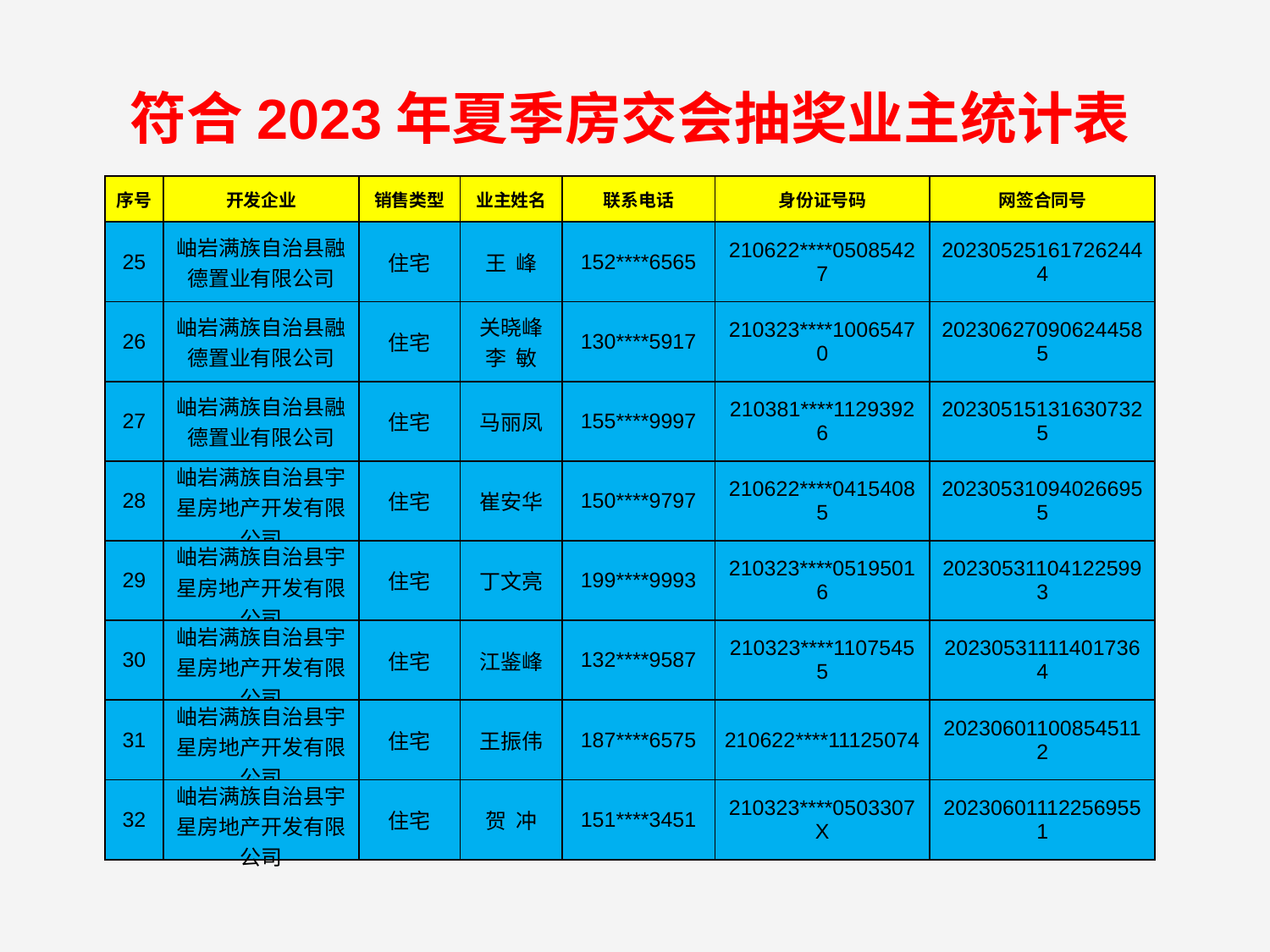

符合2023年夏季房交会抽奖业主统计表
| 序号 | 开发企业 | 销售类型 | 业主姓名 | 联系电话 | 身份证号码 | 网签合同号 |
| --- | --- | --- | --- | --- | --- | --- |
| 25 | 岫岩满族自治县融德置业有限公司 | 住宅 | 王 峰 | 152\*\*\*\*6565 | 210622\*\*\*\*05085427 | 202305251617262444 |
| 26 | 岫岩满族自治县融德置业有限公司 | 住宅 | 关晓峰 李 敏 | 130\*\*\*\*5917 | 210323\*\*\*\*10065470 | 202306270906244585 |
| 27 | 岫岩满族自治县融德置业有限公司 | 住宅 | 马丽凤 | 155\*\*\*\*9997 | 210381\*\*\*\*11293926 | 202305151316307325 |
| 28 | 岫岩满族自治县宇星房地产开发有限公司 | 住宅 | 崔安华 | 150\*\*\*\*9797 | 210622\*\*\*\*04154085 | 202305310940266955 |
| 29 | 岫岩满族自治县宇星房地产开发有限公司 | 住宅 | 丁文亮 | 199\*\*\*\*9993 | 210323\*\*\*\*05195016 | 202305311041225993 |
| 30 | 岫岩满族自治县宇星房地产开发有限公司 | 住宅 | 江鉴峰 | 132\*\*\*\*9587 | 210323\*\*\*\*11075455 | 202305311114017364 |
| 31 | 岫岩满族自治县宇星房地产开发有限公司 | 住宅 | 王振伟 | 187\*\*\*\*6575 | 210622\*\*\*\*11125074 | 202306011008545112 |
| 32 | 岫岩满族自治县宇星房地产开发有限公司 | 住宅 | 贺 冲 | 151\*\*\*\*3451 | 210323\*\*\*\*0503307X | 202306011122569551 |